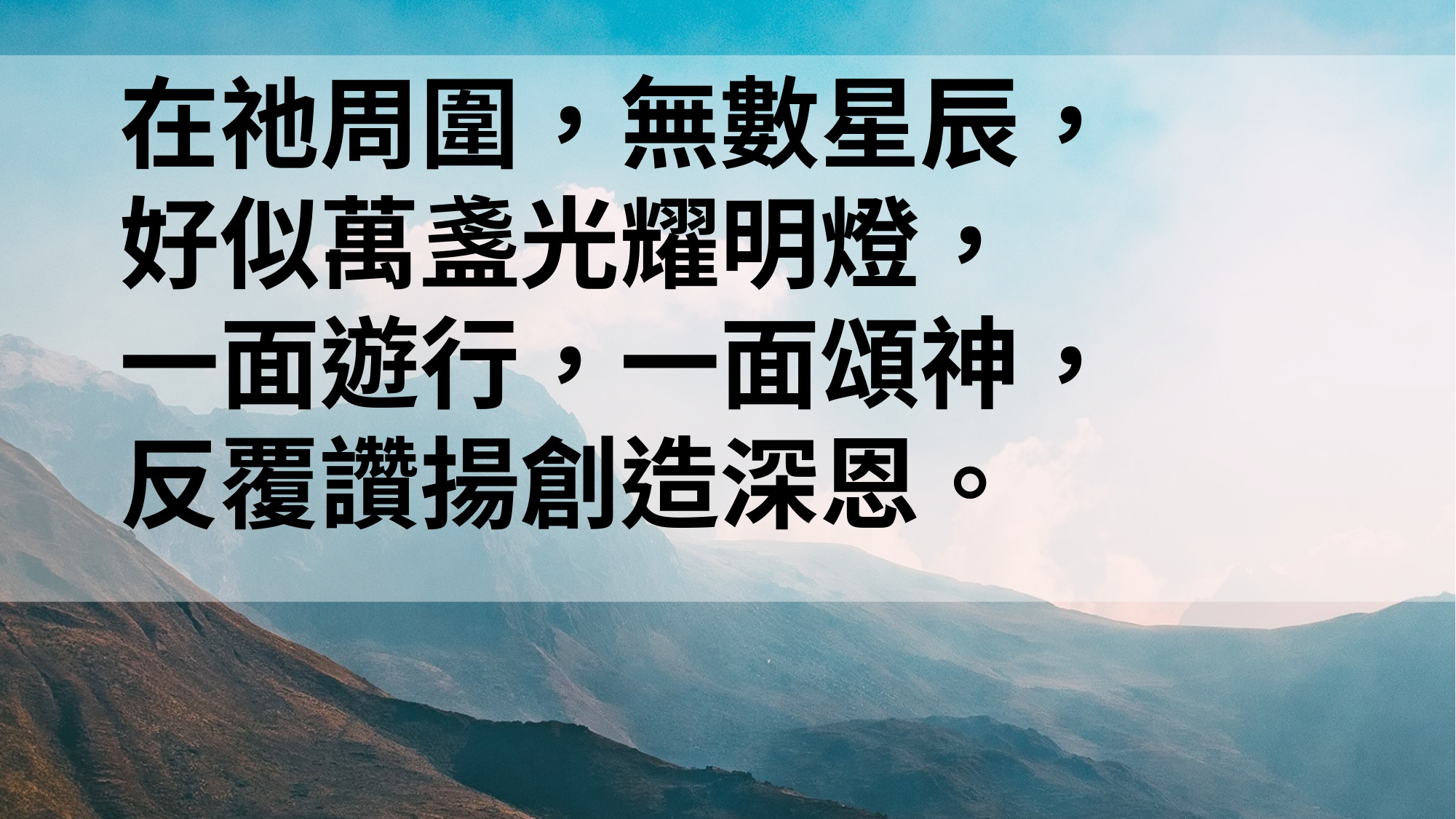

在祂周圍，無數星辰，
	好似萬盞光耀明燈，
	一面遊行，一面頌神，
	反覆讚揚創造深恩。